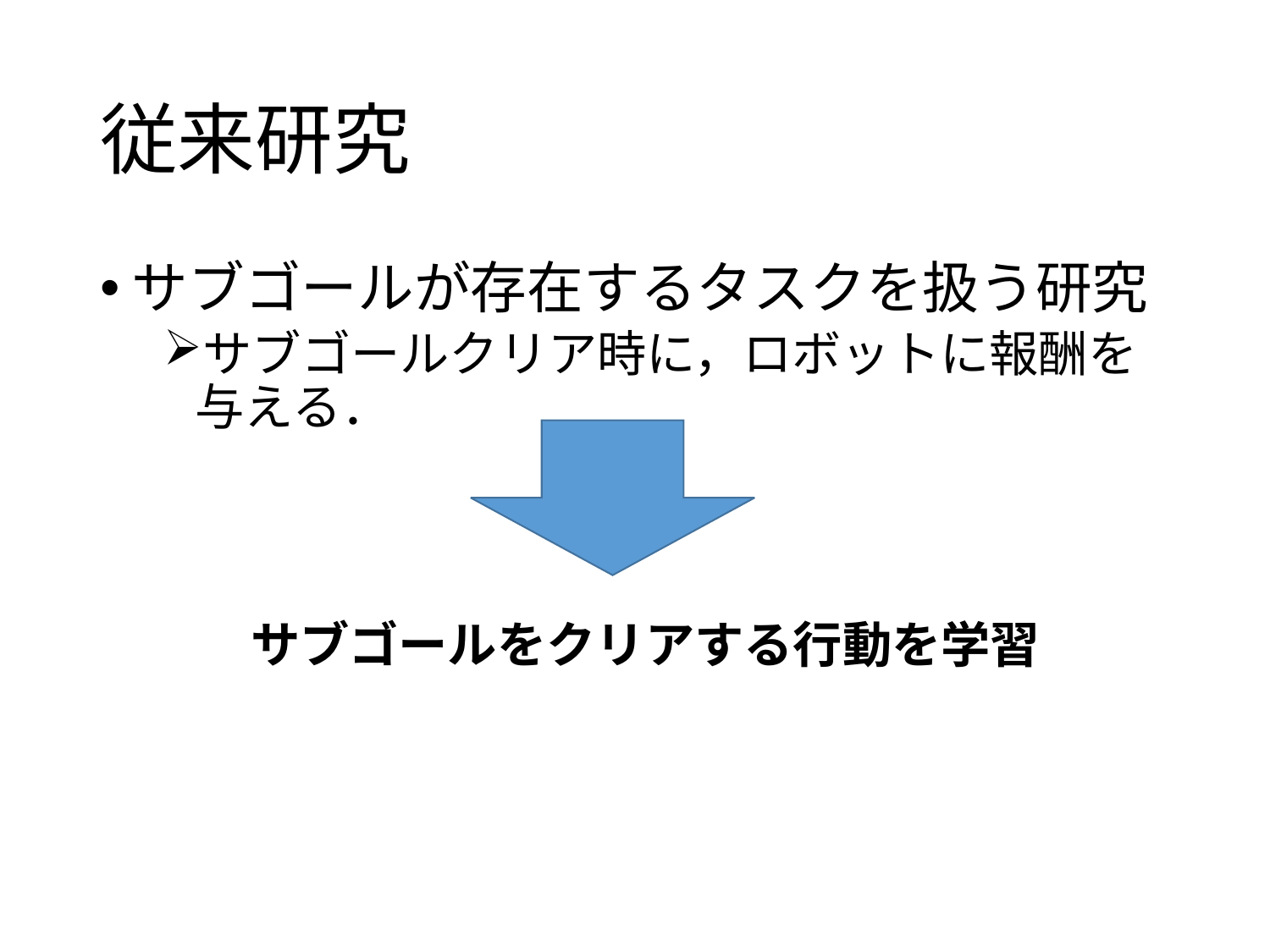

# 従来研究
サブゴールが存在するタスクを扱う研究
サブゴールクリア時に，ロボットに報酬を与える．

サブゴールをクリアする行動を学習